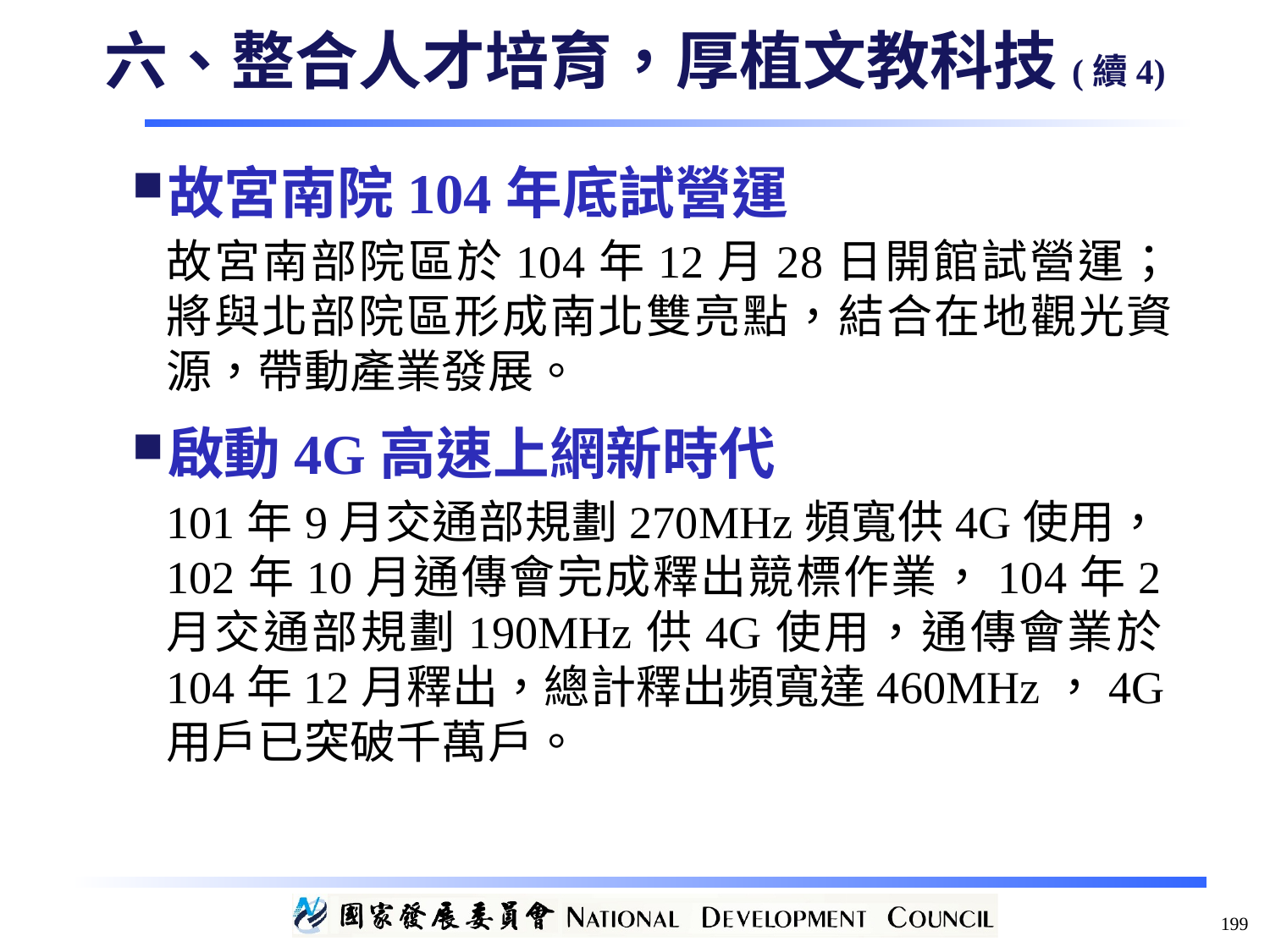

六、整合人才培育，厚植文教科技(續4)
故宮南院104年底試營運
故宮南部院區於104年12月28日開館試營運；將與北部院區形成南北雙亮點，結合在地觀光資源，帶動產業發展。
啟動4G高速上網新時代
101年9月交通部規劃270MHz頻寬供4G使用，102年10月通傳會完成釋出競標作業，104年2月交通部規劃190MHz供4G使用，通傳會業於104年12月釋出，總計釋出頻寬達460MHz，4G用戶已突破千萬戶。
199